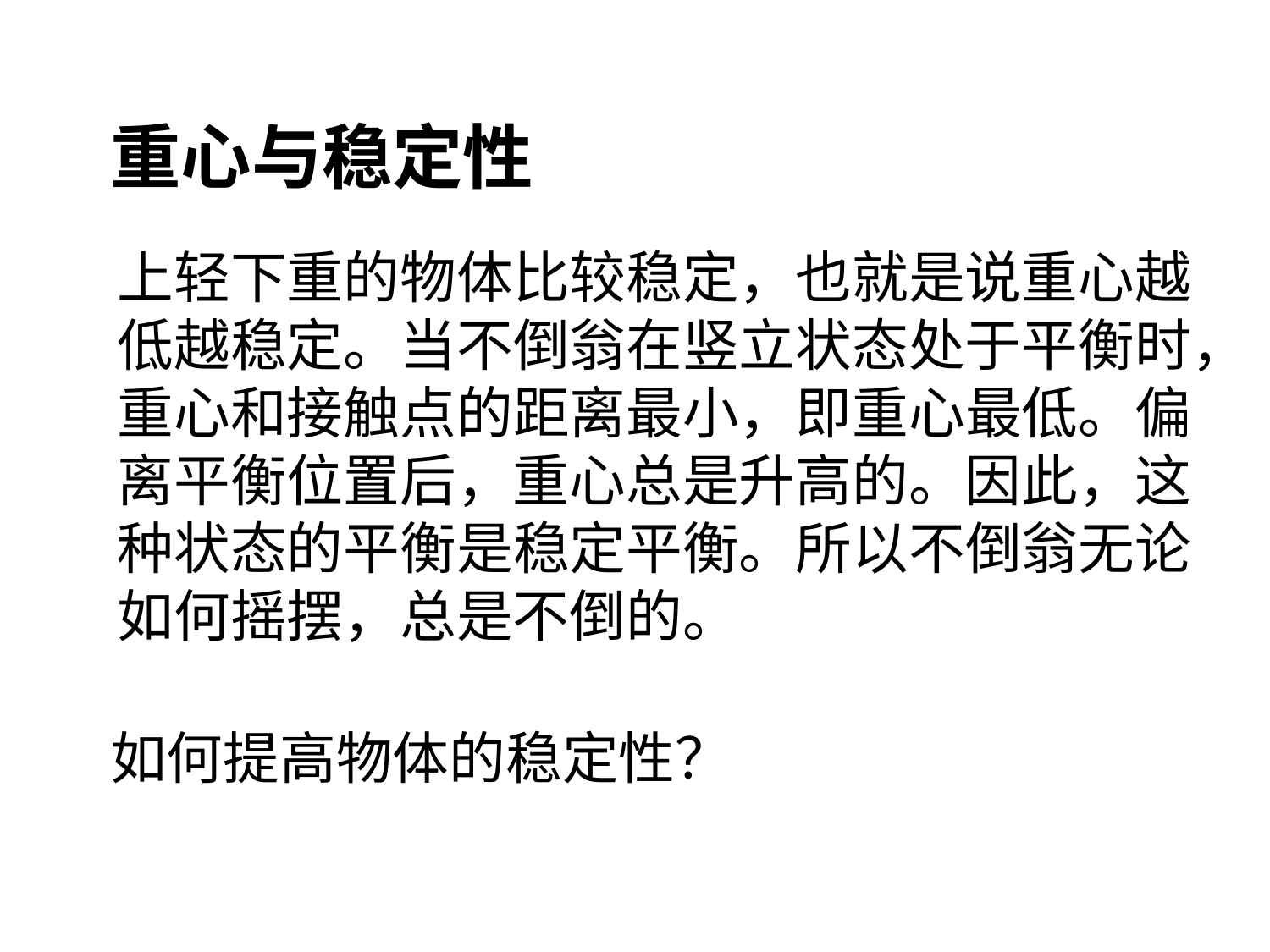

重心与稳定性
上轻下重的物体比较稳定，也就是说重心越低越稳定。当不倒翁在竖立状态处于平衡时，重心和接触点的距离最小，即重心最低。偏离平衡位置后，重心总是升高的。因此，这种状态的平衡是稳定平衡。所以不倒翁无论如何摇摆，总是不倒的。
如何提高物体的稳定性？